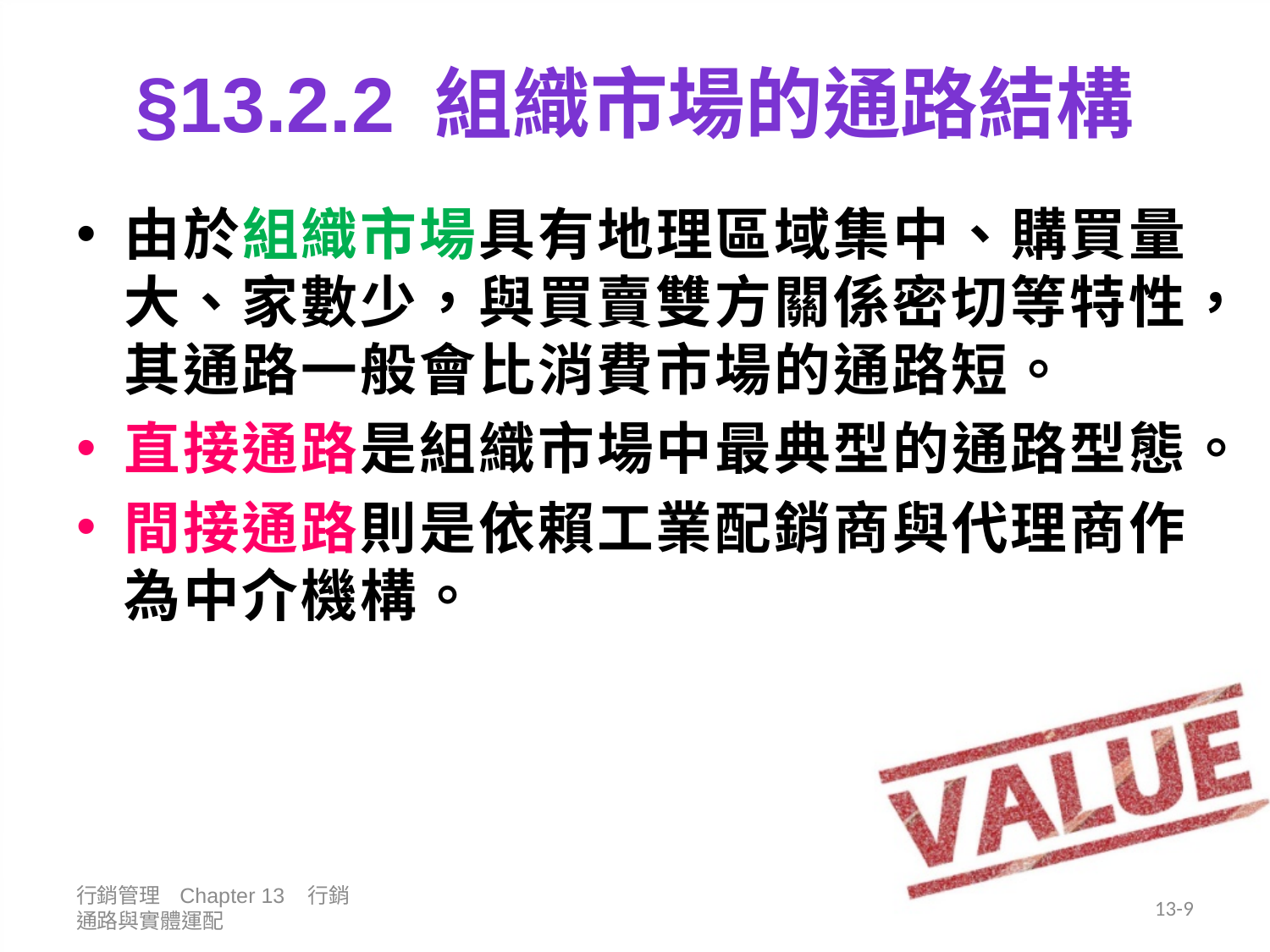

# §13.2.2 組織市場的通路結構
由於組織市場具有地理區域集中、購買量大、家數少，與買賣雙方關係密切等特性，其通路一般會比消費市場的通路短。
直接通路是組織市場中最典型的通路型態。
間接通路則是依賴工業配銷商與代理商作為中介機構。
行銷管理   Chapter 13   行銷通路與實體運配
13-9